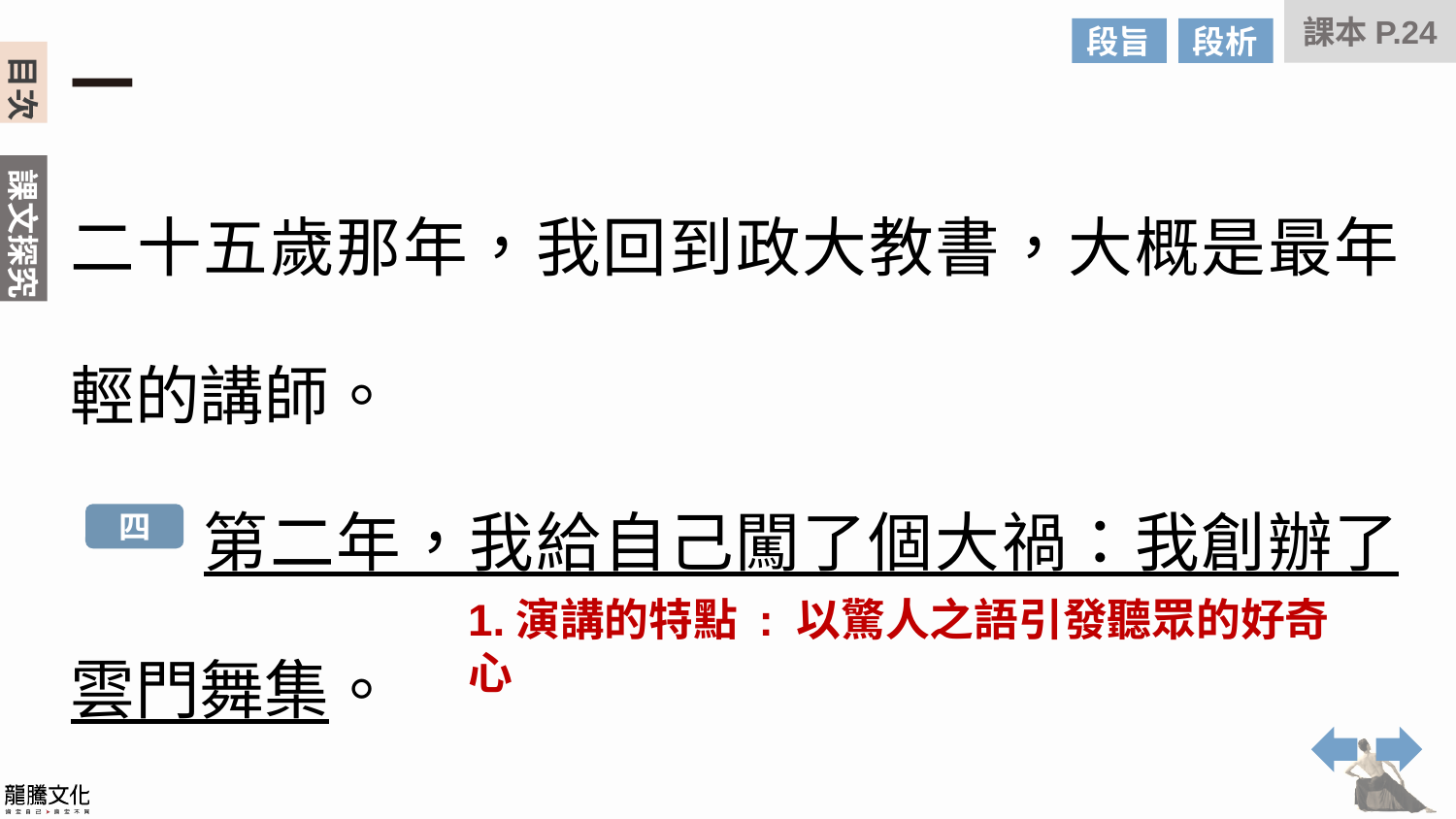

課本P.24
段旨
段析
一
二十五歲那年，我回到政大教書，大概是最年輕的講師。
　　第二年，我給自己闖了個大禍：我創辦了雲門舞集。
四
1.演講的特點 : 以驚人之語引發聽眾的好奇心